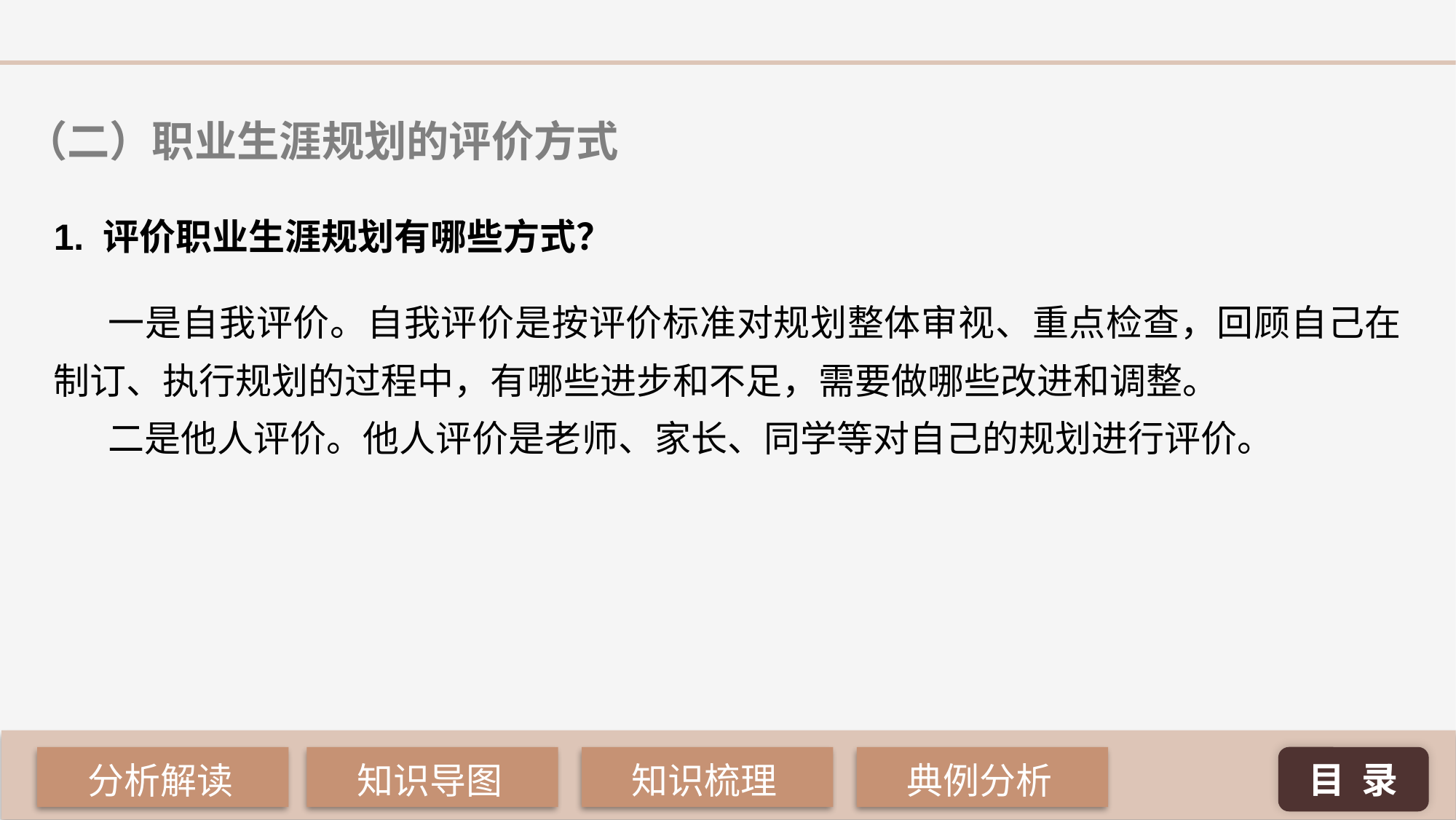

（二）职业生涯规划的评价方式
1. 评价职业生涯规划有哪些方式？
一是自我评价。自我评价是按评价标准对规划整体审视、重点检查，回顾自己在制订、执行规划的过程中，有哪些进步和不足，需要做哪些改进和调整。
二是他人评价。他人评价是老师、家长、同学等对自己的规划进行评价。